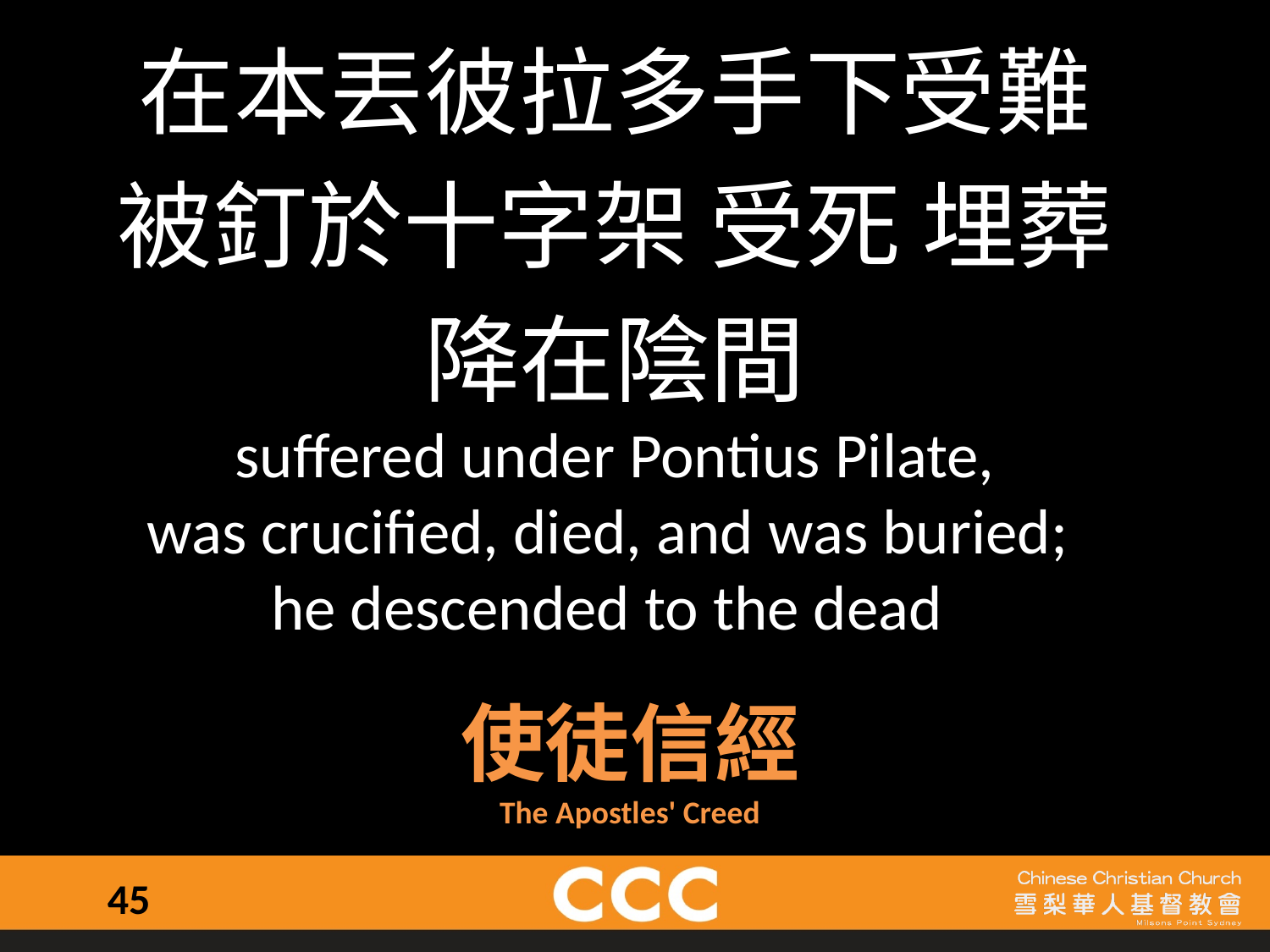

在本丟彼拉多手下受難
被釘於十字架 受死 埋葬
降在陰間
suffered under Pontius Pilate,
was crucified, died, and was buried;
he descended to the dead.
使徒信經
The Apostles' Creed
45